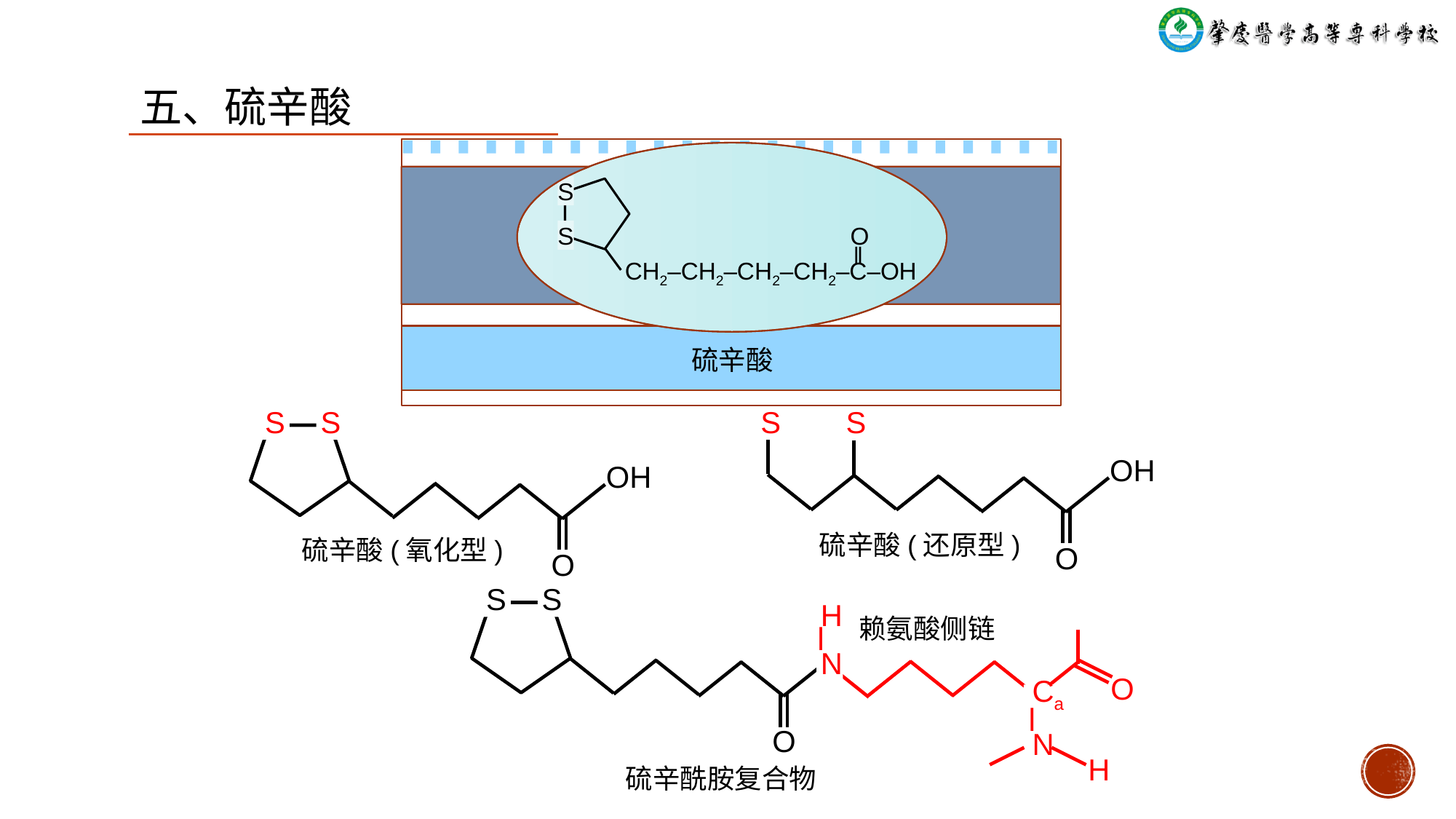

五、硫辛酸

S

S
                                  O
                                  ‖
CH2‒CH2‒CH2‒CH2‒C‒OH

硫辛酸
S
S

OH
O
S
S
OH
O
硫辛酸(还原型)
硫辛酸(氧化型)
S
S

 H
ⅼ
 N
O
 Cа
ⅼ
 N
O
H
赖氨酸侧链
硫辛酰胺复合物